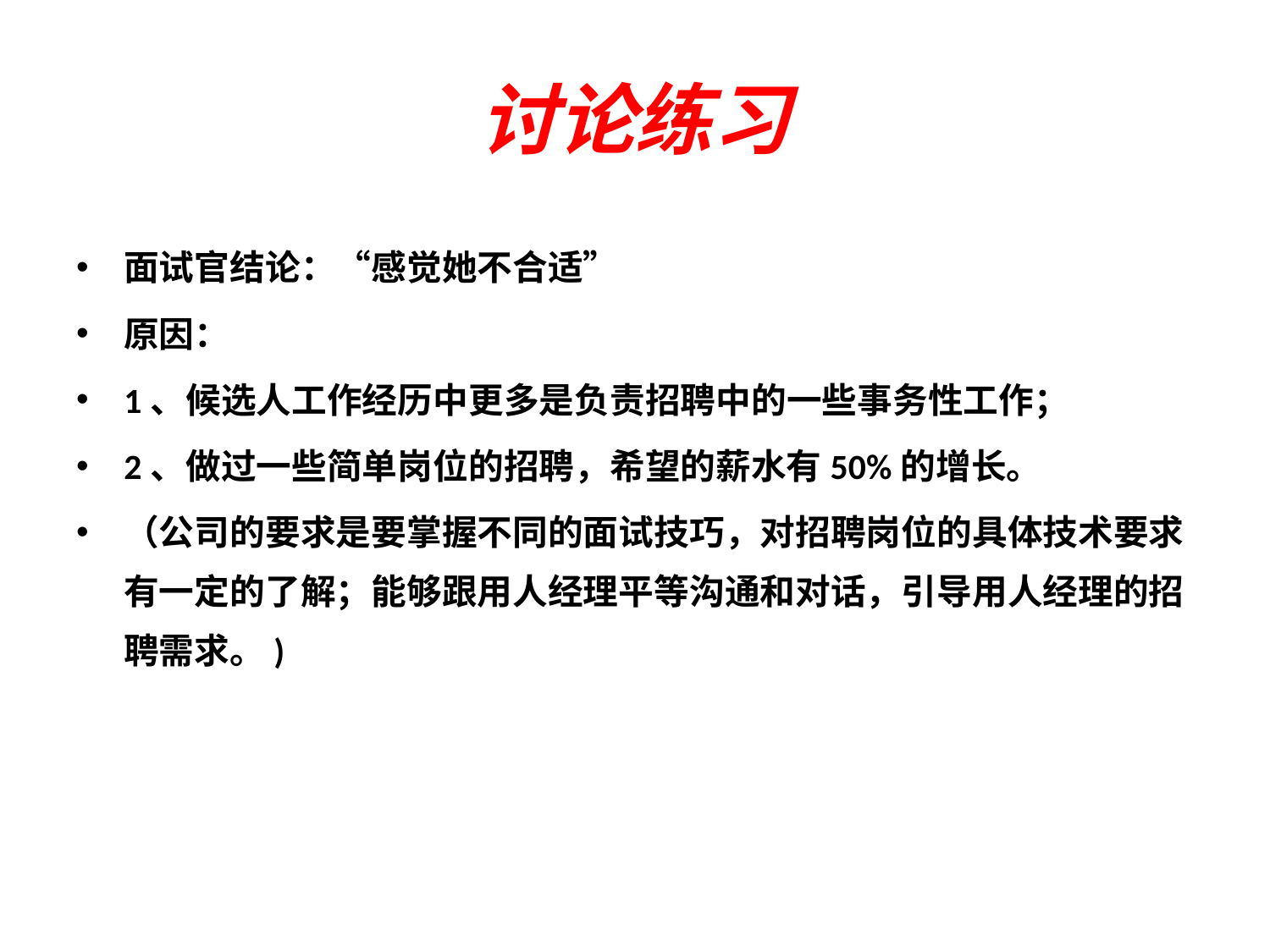

# 讨论练习
面试官结论：“感觉她不合适”
原因：
1、候选人工作经历中更多是负责招聘中的一些事务性工作；
2、做过一些简单岗位的招聘，希望的薪水有50%的增长。
（公司的要求是要掌握不同的面试技巧，对招聘岗位的具体技术要求有一定的了解；能够跟用人经理平等沟通和对话，引导用人经理的招聘需求。)